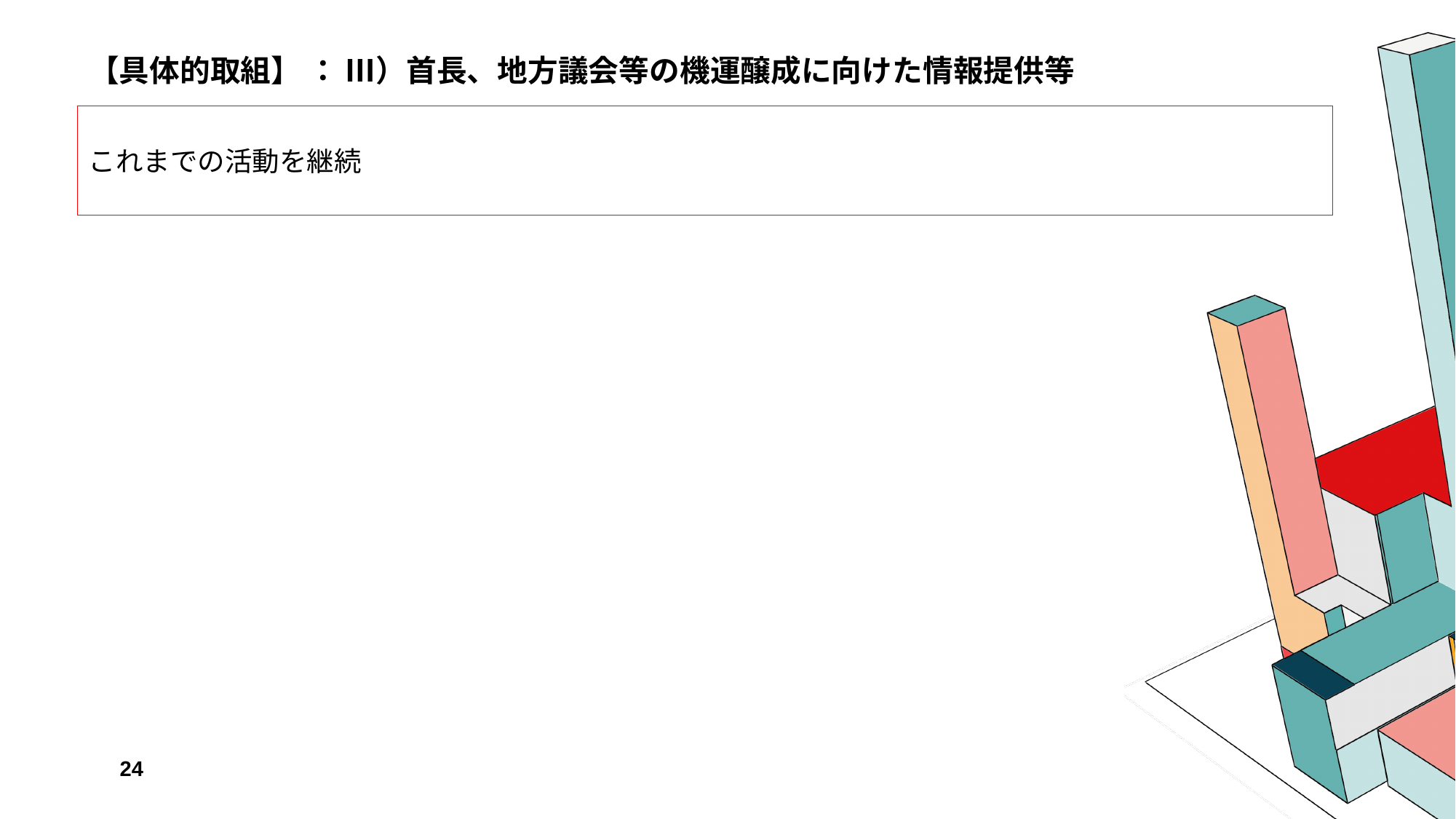

# 【具体的取組】 ： ⅲ）首長、地方議会等の機運醸成に向けた情報提供等

これまでの活動を継続

24